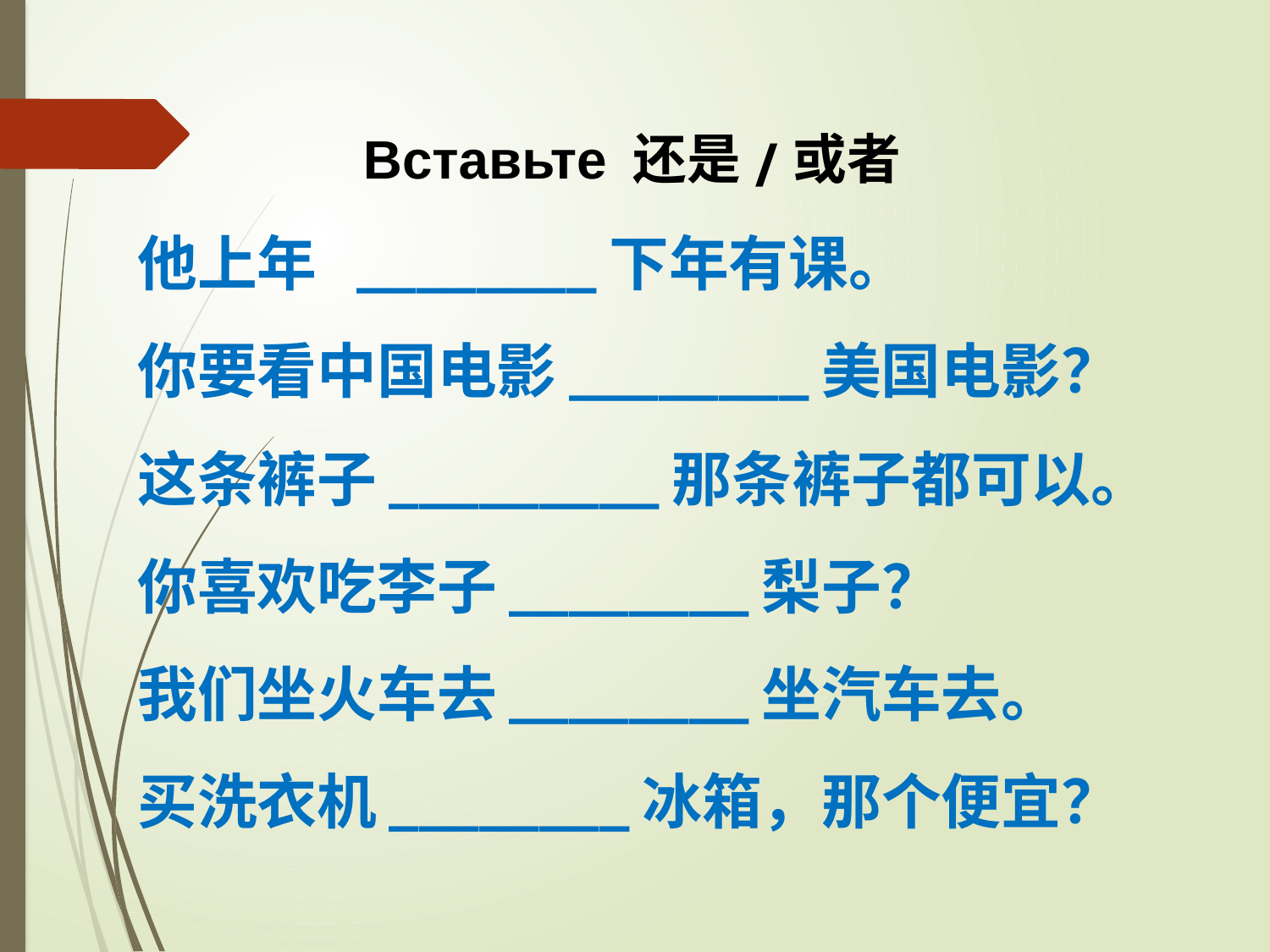

# Вставьте 还是/或者 他上年  ________下年有课。 你要看中国电影________美国电影？ 这条裤子_________那条裤子都可以。 你喜欢吃李子________梨子？ 我们坐火车去________坐汽车去。 买洗衣机________冰箱，那个便宜？